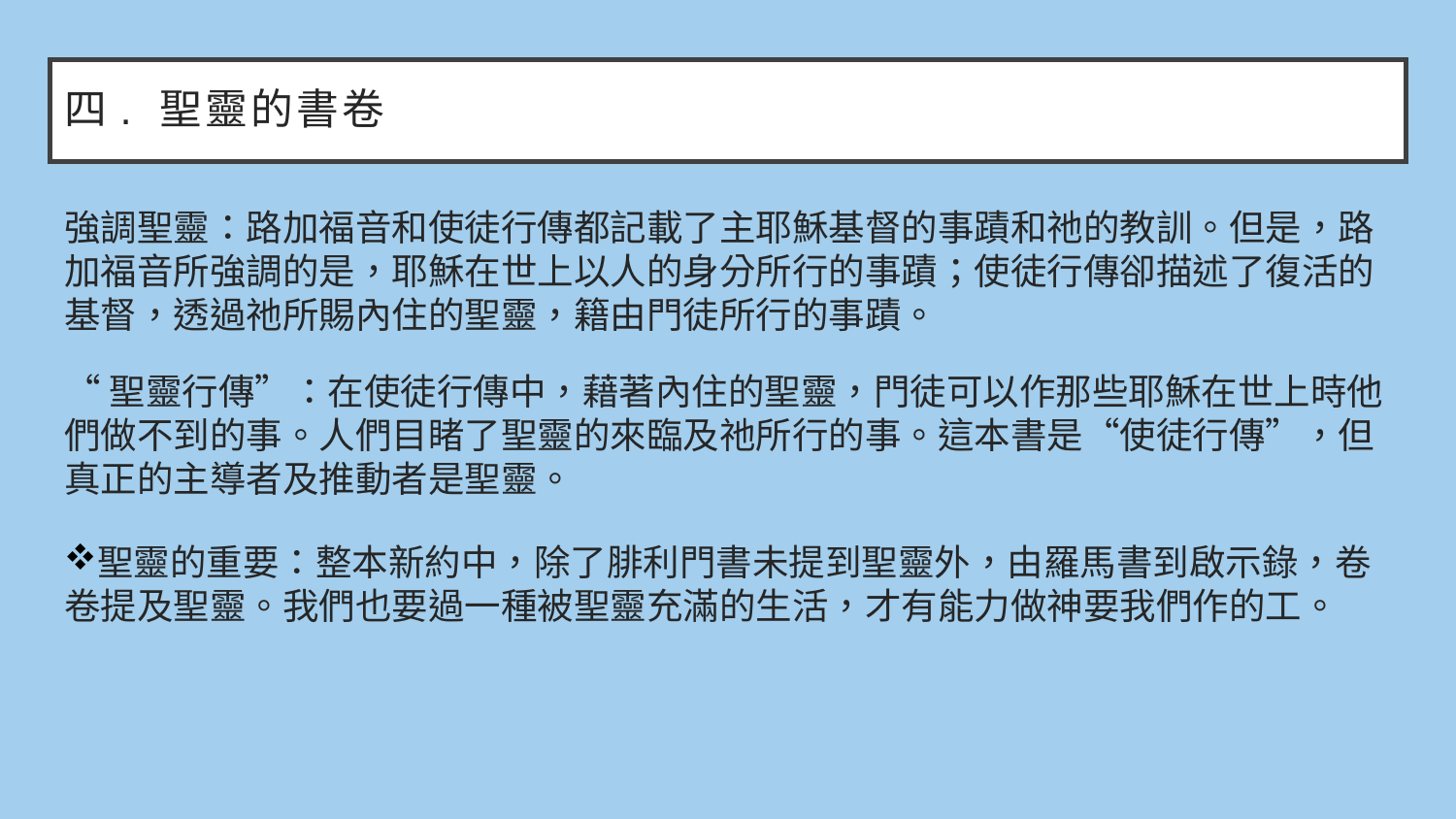

# 四. 聖靈的書卷
強調聖靈：路加福音和使徒行傳都記載了主耶穌基督的事蹟和祂的教訓。但是，路加福音所強調的是，耶穌在世上以人的身分所行的事蹟；使徒行傳卻描述了復活的基督，透過祂所賜內住的聖靈，籍由門徒所行的事蹟。
“聖靈行傳”：在使徒行傳中，藉著內住的聖靈，門徒可以作那些耶穌在世上時他們做不到的事。人們目睹了聖靈的來臨及祂所行的事。這本書是“使徒行傳”，但真正的主導者及推動者是聖靈。
聖靈的重要：整本新約中，除了腓利門書未提到聖靈外，由羅馬書到啟示錄，卷卷提及聖靈。我們也要過一種被聖靈充滿的生活，才有能力做神要我們作的工。